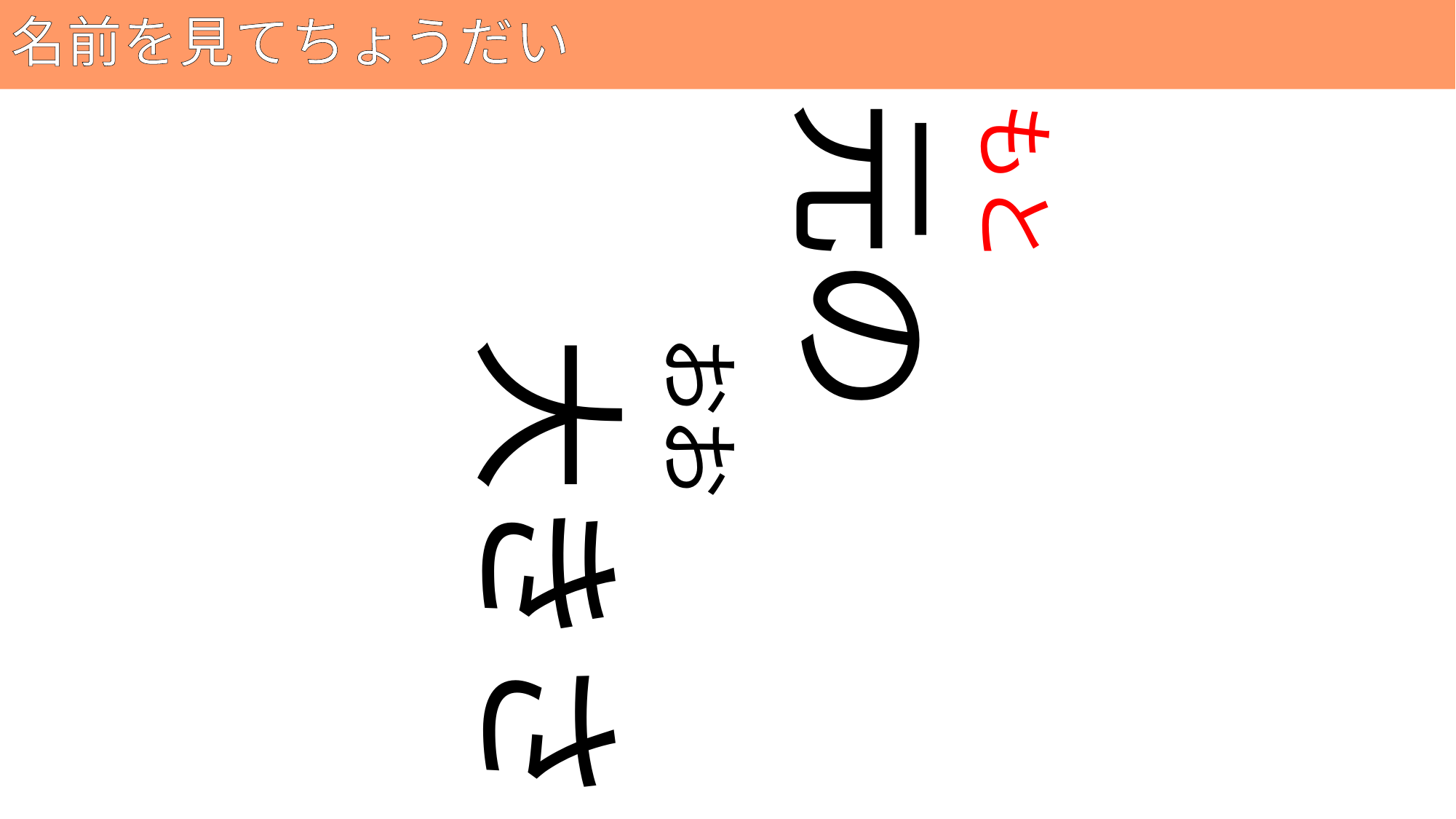

# 名前を見てちょうだい
70
元の
もと
　大きさ
おお